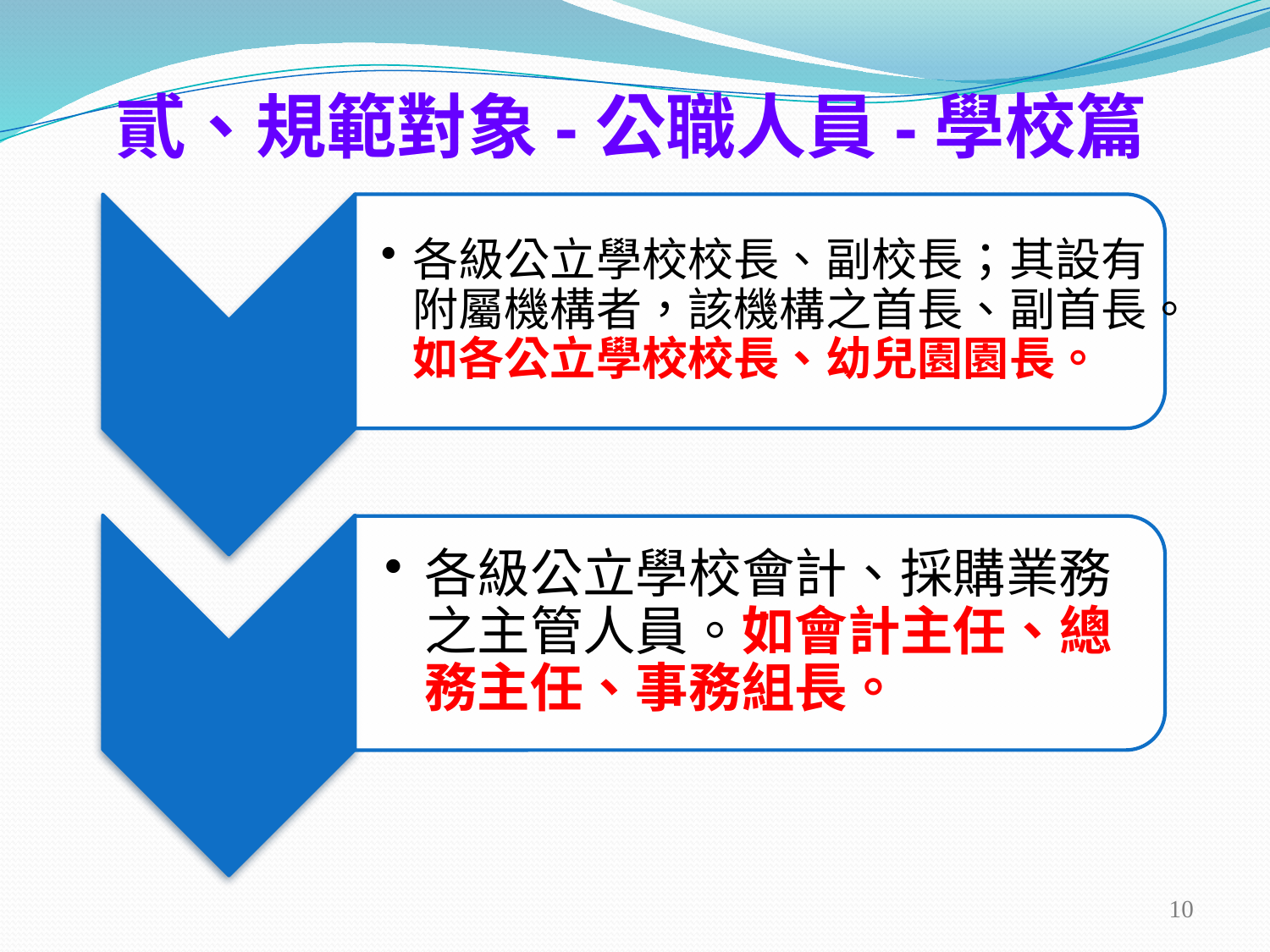

貳、規範對象-公職人員-學校篇

各級公立學校校長、副校長；其設有附屬機構者，該機構之首長、副首長。如各公立學校校長、幼兒園園長。

各級公立學校會計、採購業務之主管人員。如會計主任、總務主任、事務組長。
10